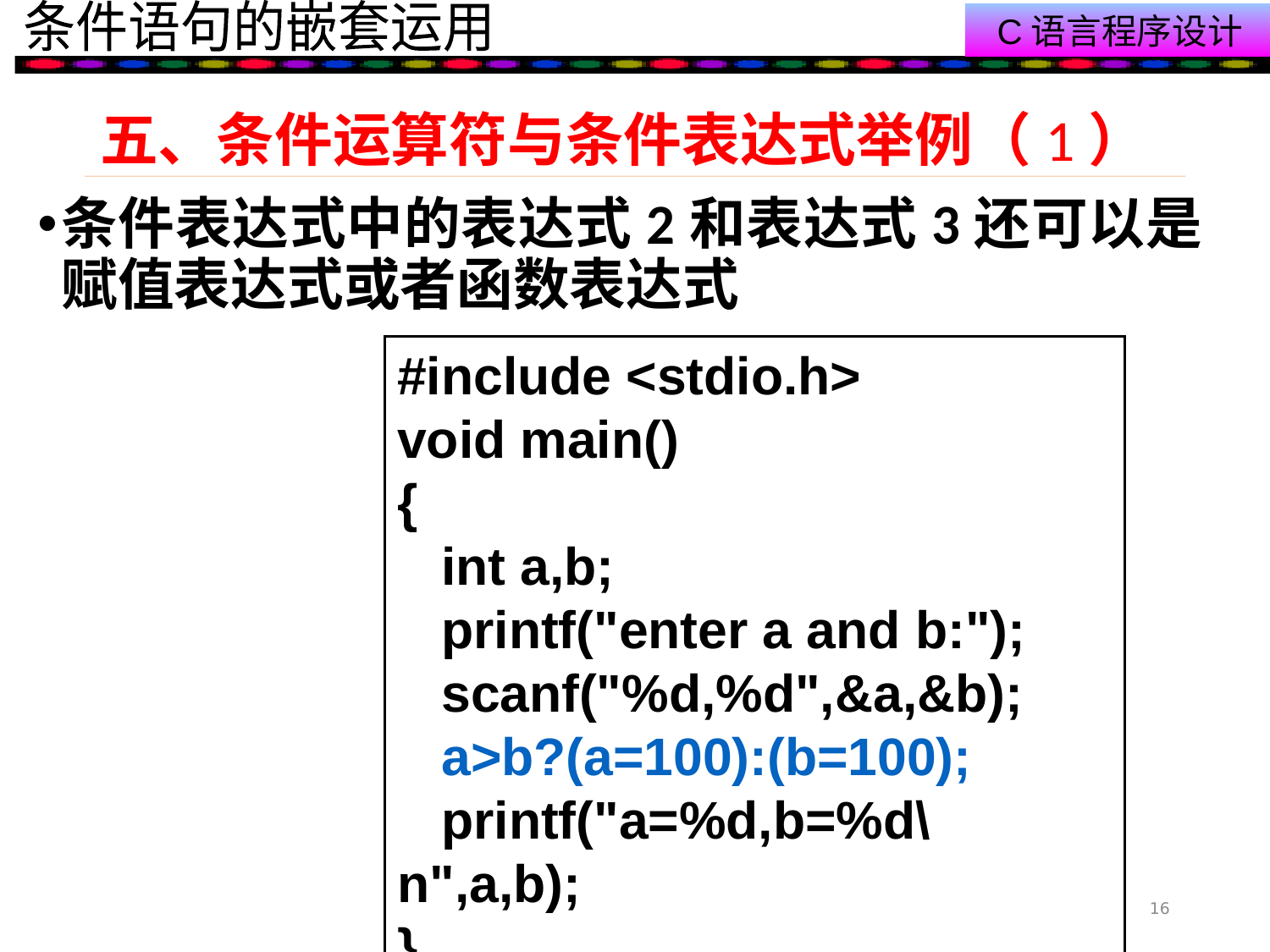

# 五、条件运算符与条件表达式举例（1）
条件表达式中的表达式2和表达式3还可以是赋值表达式或者函数表达式
#include <stdio.h>
void main()
{
   int a,b;
   printf("enter a and b:");
   scanf("%d,%d",&a,&b);
   a>b?(a=100):(b=100);
   printf("a=%d,b=%d\n",a,b);
}
16